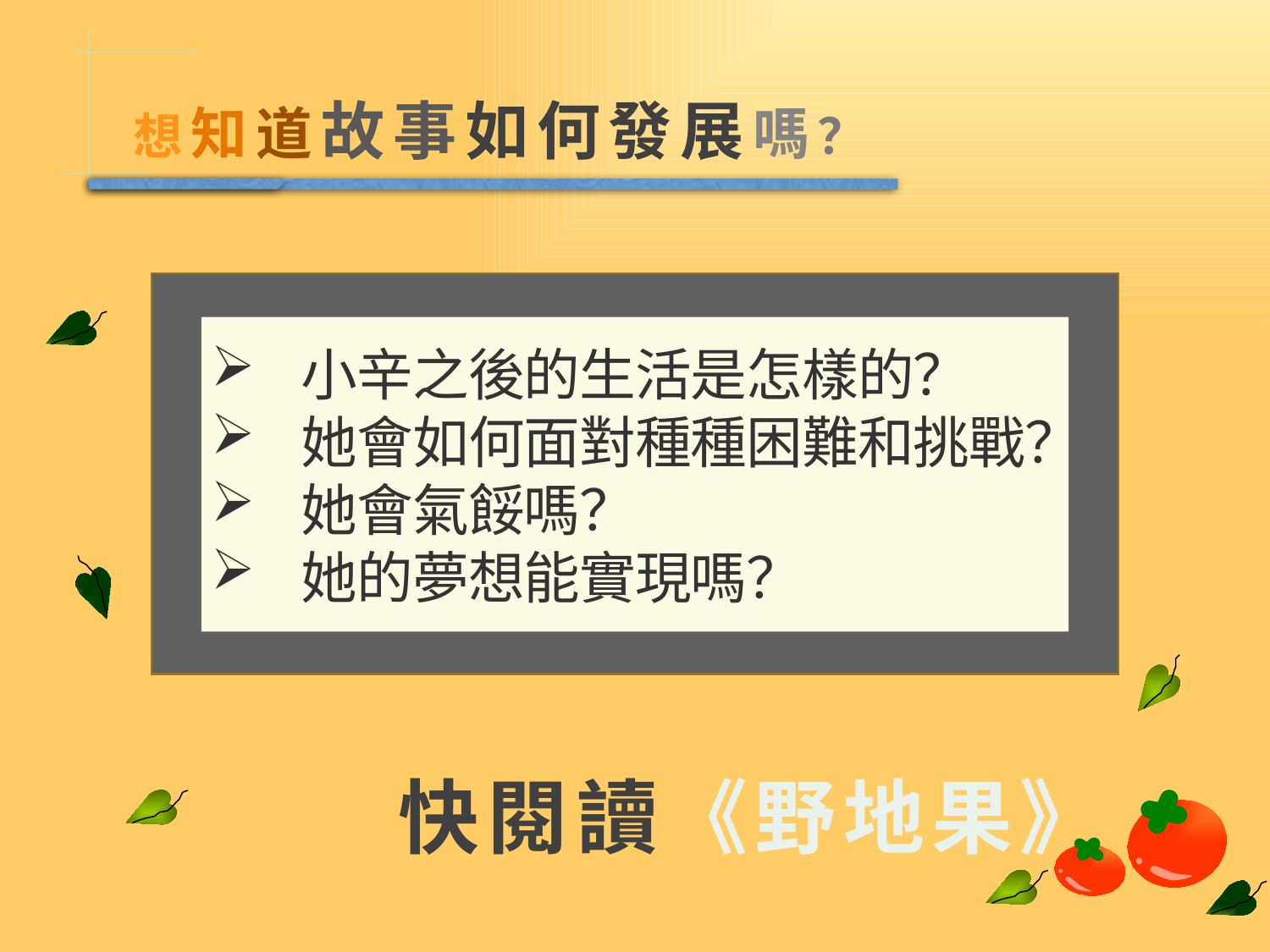

想知道故事如何發展嗎？

 小辛之後的生活是怎樣的？
 她會如何面對種種困難和挑戰？
 她會氣餒嗎？
 她的夢想能實現嗎？

快閱讀《野地果》